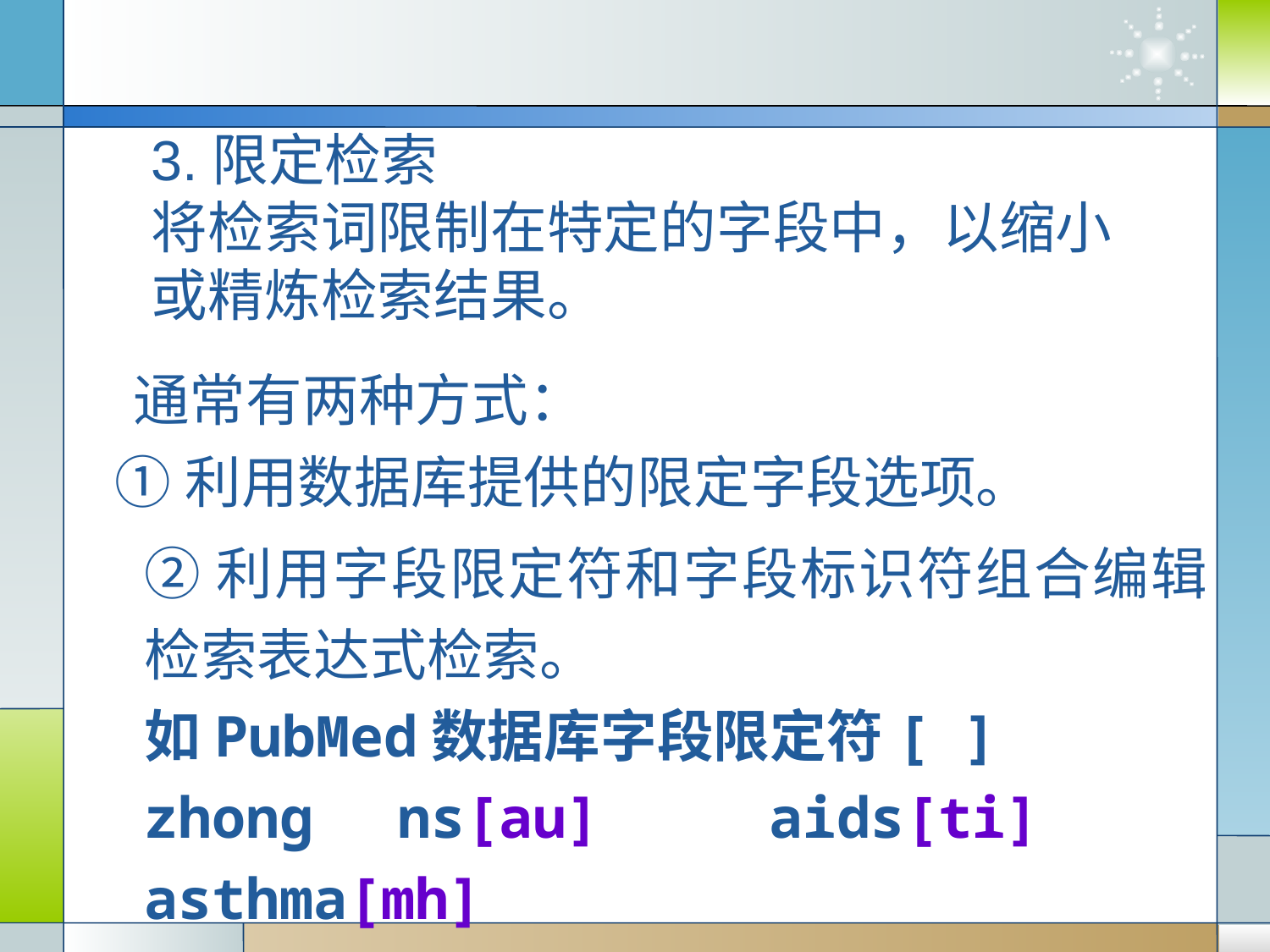

3.限定检索
将检索词限制在特定的字段中，以缩小或精炼检索结果。
  通常有两种方式：
  ①利用数据库提供的限定字段选项。

②利用字段限定符和字段标识符组合编辑检索表达式检索。
如PubMed数据库字段限定符[ ]
zhong ns[au]  aids[ti]   asthma[mh]